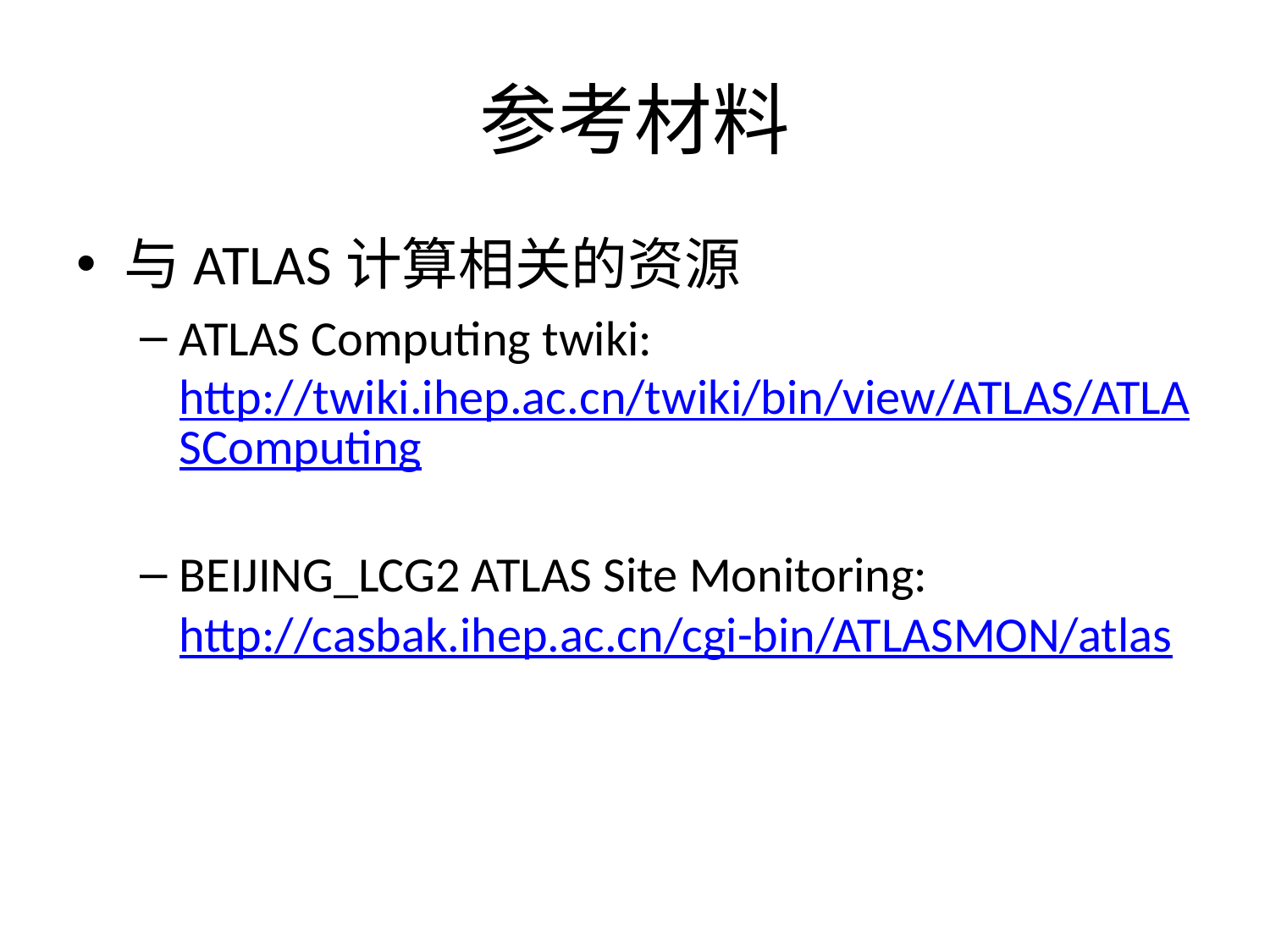

# 参考材料
与ATLAS计算相关的资源
ATLAS Computing twiki:  http://twiki.ihep.ac.cn/twiki/bin/view/ATLAS/ATLASComputing
BEIJING_LCG2 ATLAS Site Monitoring: http://casbak.ihep.ac.cn/cgi-bin/ATLASMON/atlas